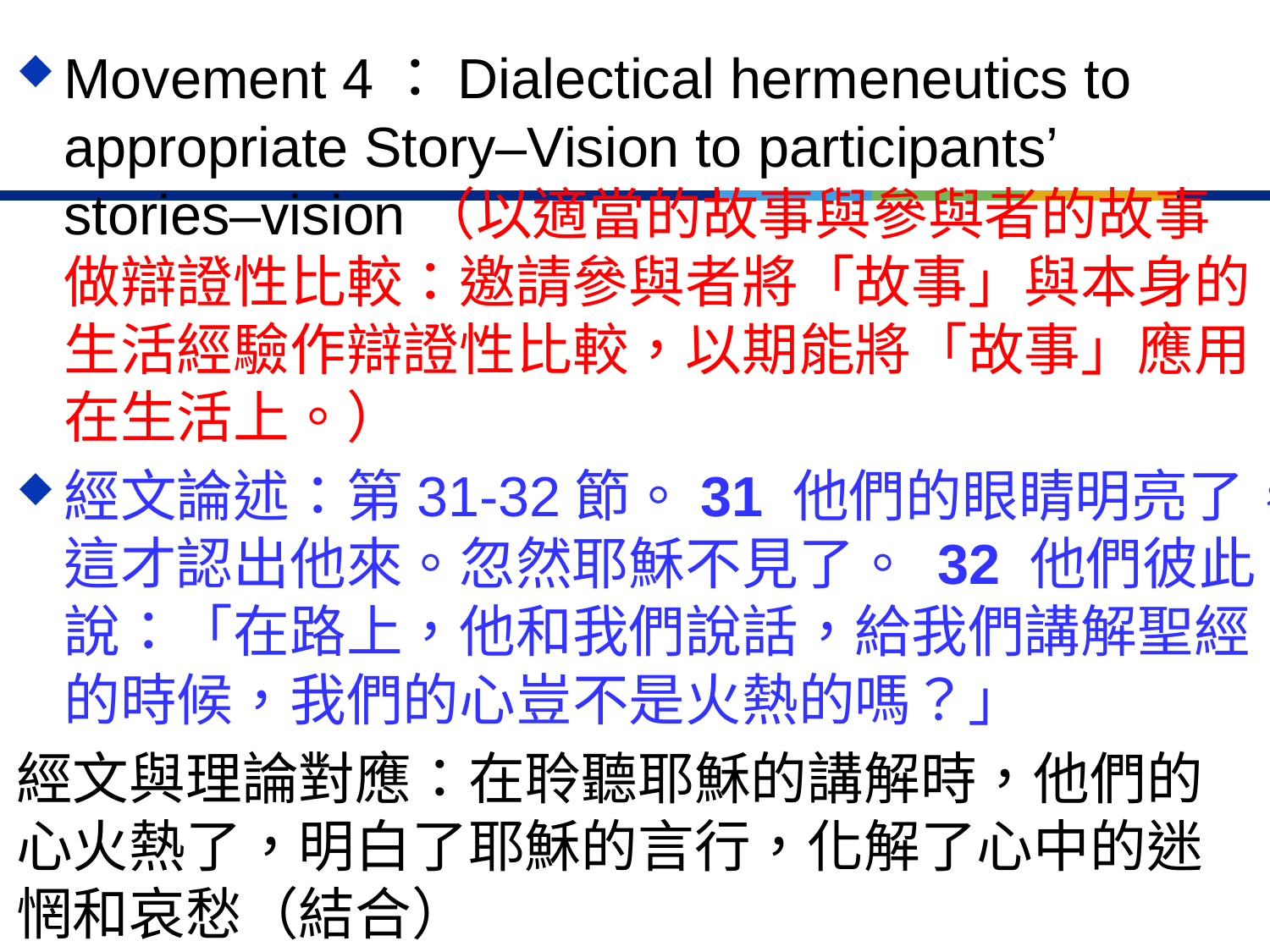

Movement 4：Dialectical hermeneutics to appropriate Story–Vision to participants’ stories–vision（以適當的故事與參與者的故事做辯證性比較：邀請參與者將「故事」與本身的生活經驗作辯證性比較，以期能將「故事」應用在生活上。）
經文論述：第31-32節。31 他們的眼睛明亮了，這才認出他來。忽然耶穌不見了。 32 他們彼此說：「在路上，他和我們說話，給我們講解聖經的時候，我們的心豈不是火熱的嗎？」
經文與理論對應：在聆聽耶穌的講解時，他們的心火熱了，明白了耶穌的言行，化解了心中的迷惘和哀愁（結合）